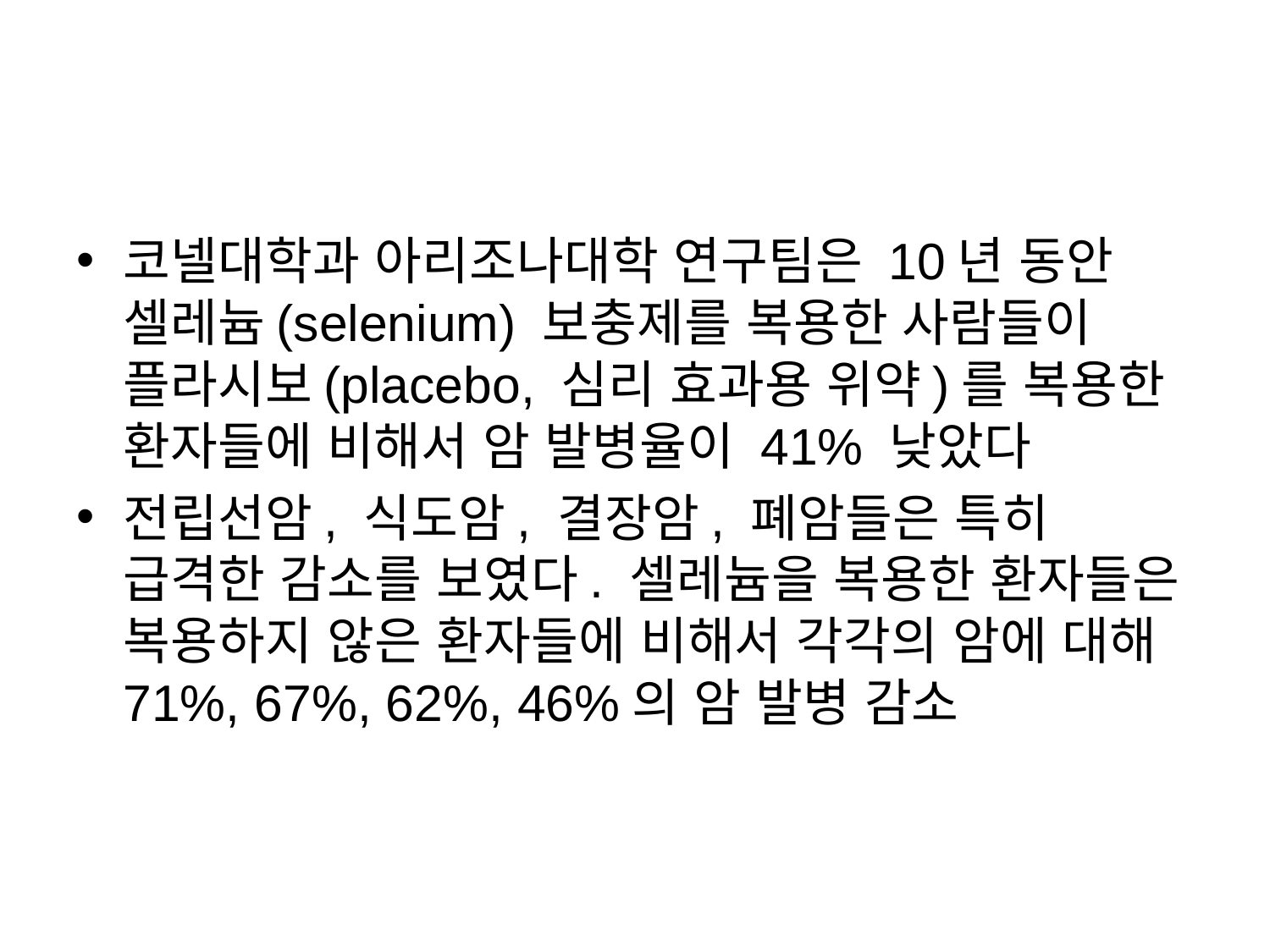

#
코넬대학과 아리조나대학 연구팀은 10년 동안 셀레늄(selenium) 보충제를 복용한 사람들이 플라시보(placebo, 심리 효과용 위약)를 복용한 환자들에 비해서 암 발병율이 41% 낮았다
전립선암, 식도암, 결장암, 폐암들은 특히 급격한 감소를 보였다. 셀레늄을 복용한 환자들은 복용하지 않은 환자들에 비해서 각각의 암에 대해 71%, 67%, 62%, 46%의 암 발병 감소